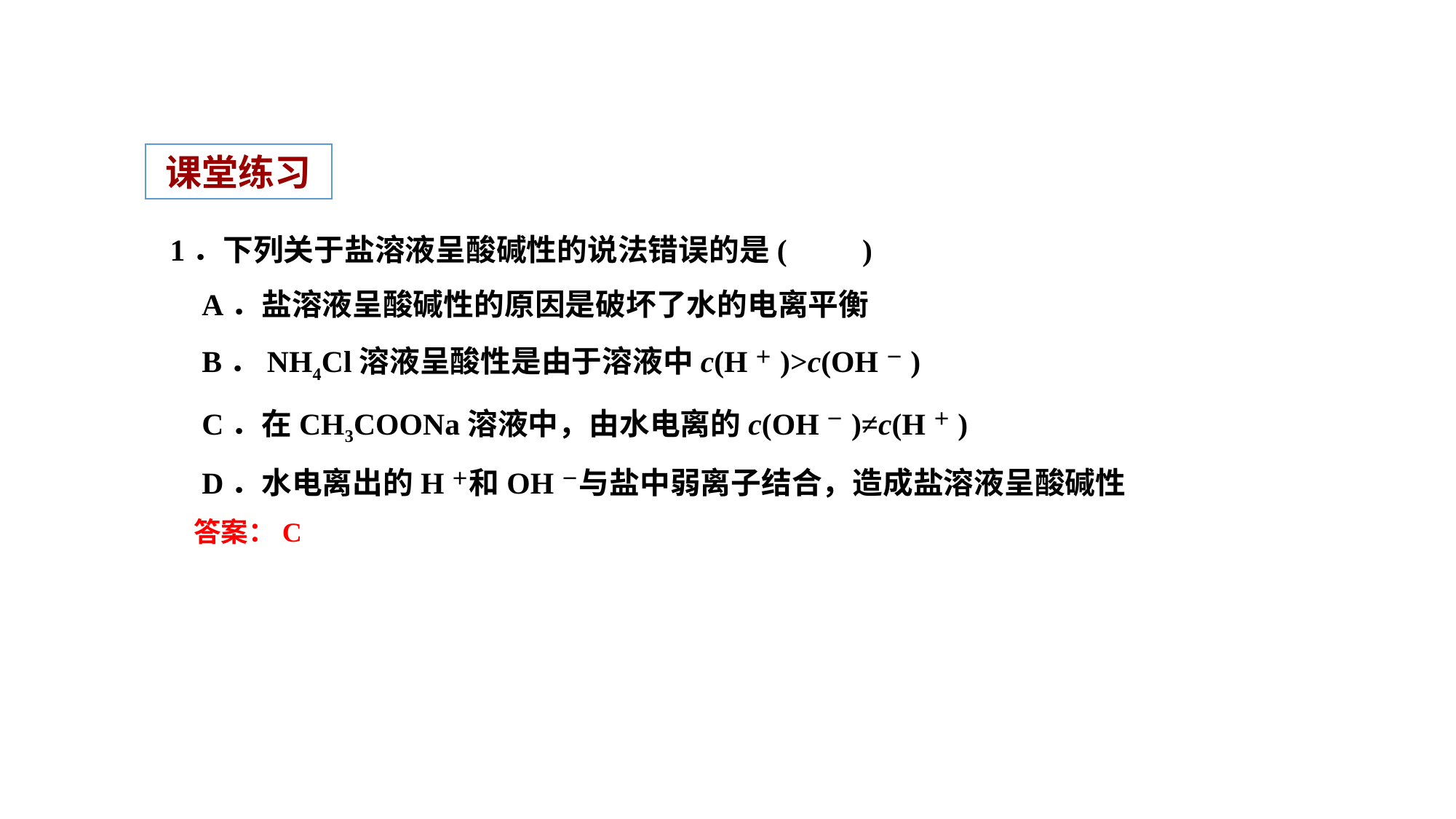

课堂练习
1．下列关于盐溶液呈酸碱性的说法错误的是(　　)
A．盐溶液呈酸碱性的原因是破坏了水的电离平衡
B．NH4Cl溶液呈酸性是由于溶液中c(H＋)>c(OH－)
C．在CH3COONa溶液中，由水电离的c(OH－)≠c(H＋)
D．水电离出的H＋和OH－与盐中弱离子结合，造成盐溶液呈酸碱性
答案：C